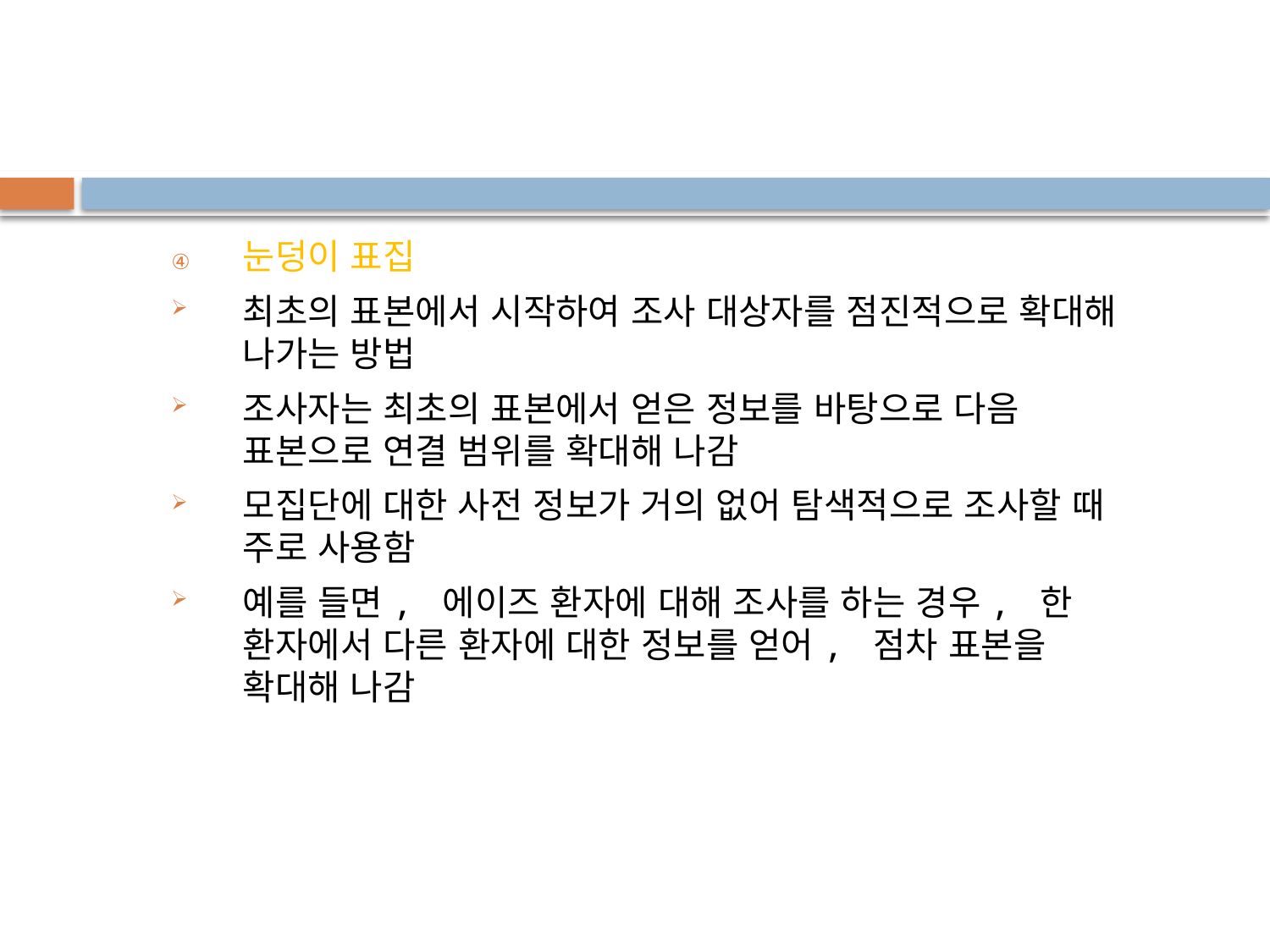

눈덩이 표집
최초의 표본에서 시작하여 조사 대상자를 점진적으로 확대해 나가는 방법
조사자는 최초의 표본에서 얻은 정보를 바탕으로 다음 표본으로 연결 범위를 확대해 나감
모집단에 대한 사전 정보가 거의 없어 탐색적으로 조사할 때 주로 사용함
예를 들면, 에이즈 환자에 대해 조사를 하는 경우, 한 환자에서 다른 환자에 대한 정보를 얻어, 점차 표본을 확대해 나감